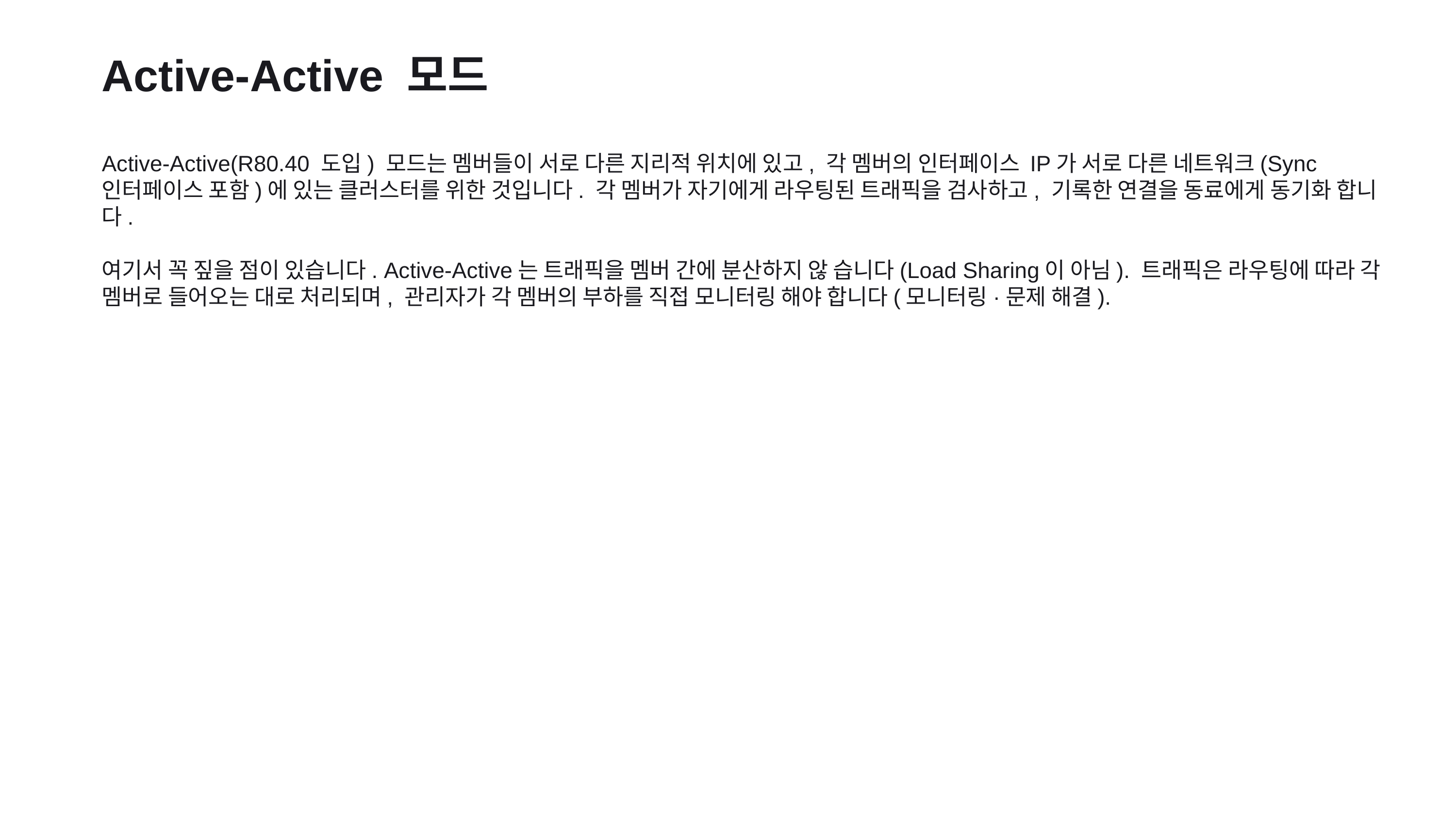

Active-Active 모드
Active-Active(R80.40 도입) 모드는 멤버들이 서로 다른 지리적 위치에 있고, 각 멤버의 인터페이스 IP가 서로 다른 네트워크(Sync 인터페이스 포함)에 있는 클러스터를 위한 것입니다. 각 멤버가 자기에게 라우팅된 트래픽을 검사하고, 기록한 연결을 동료에게 동기화 합니다.

여기서 꼭 짚을 점이 있습니다. Active-Active는 트래픽을 멤버 간에 분산하지 않 습니다(Load Sharing이 아님). 트래픽은 라우팅에 따라 각 멤버로 들어오는 대로 처리되며, 관리자가 각 멤버의 부하를 직접 모니터링 해야 합니다(모니터링·문제 해결).